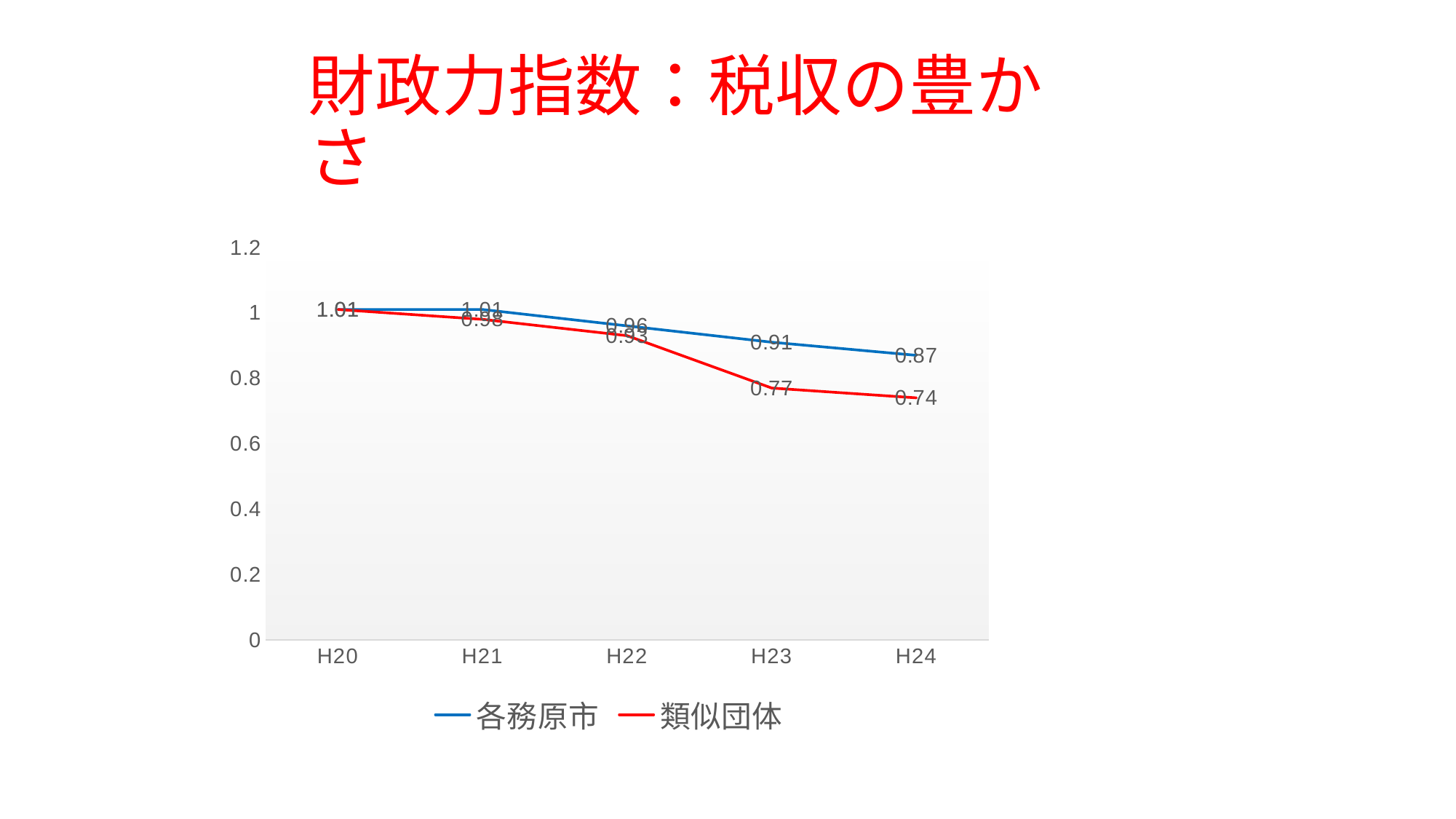

# 財政力指数：税収の豊かさ

### Chart

| Category | 各務原市 | 類似団体 |
|---|---|---|
| H20 | 1.01 | 1.01 |
| H21 | 1.01 | 0.98 |
| H22 | 0.96 | 0.93 |
| H23 | 0.91 | 0.77 |
| H24 | 0.87 | 0.74 |